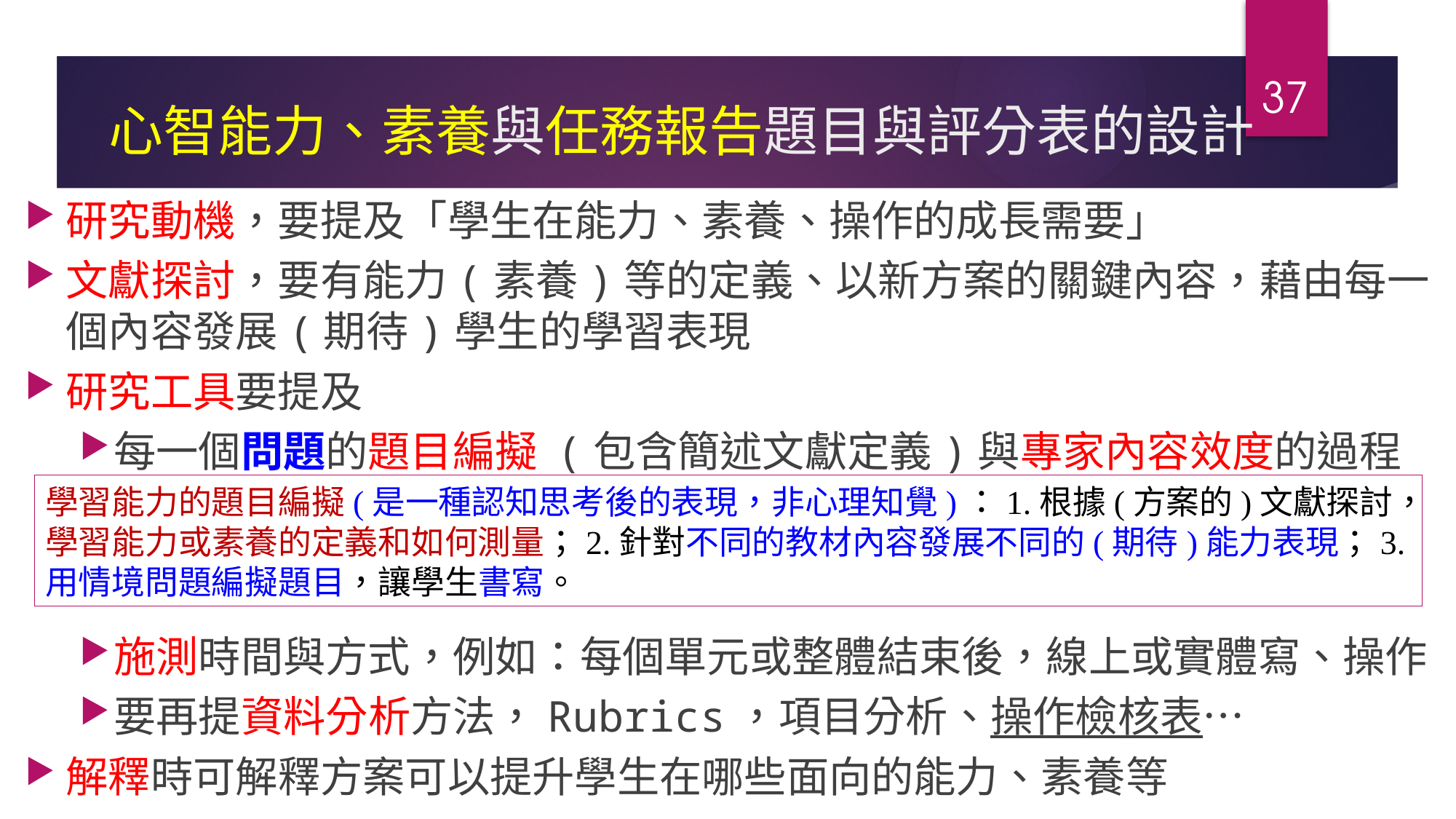

37
# 心智能力、素養與任務報告題目與評分表的設計
研究動機，要提及「學生在能力、素養、操作的成長需要」
文獻探討，要有能力(素養)等的定義、以新方案的關鍵內容，藉由每一個內容發展(期待)學生的學習表現
研究工具要提及
每一個問題的題目編擬 (包含簡述文獻定義)與專家內容效度的過程

施測時間與方式，例如：每個單元或整體結束後，線上或實體寫、操作
要再提資料分析方法，Rubrics，項目分析、操作檢核表…
解釋時可解釋方案可以提升學生在哪些面向的能力、素養等
學習能力的題目編擬(是一種認知思考後的表現，非心理知覺)：1.根據(方案的)文獻探討，學習能力或素養的定義和如何測量；2.針對不同的教材內容發展不同的(期待)能力表現；3.用情境問題編擬題目，讓學生書寫。